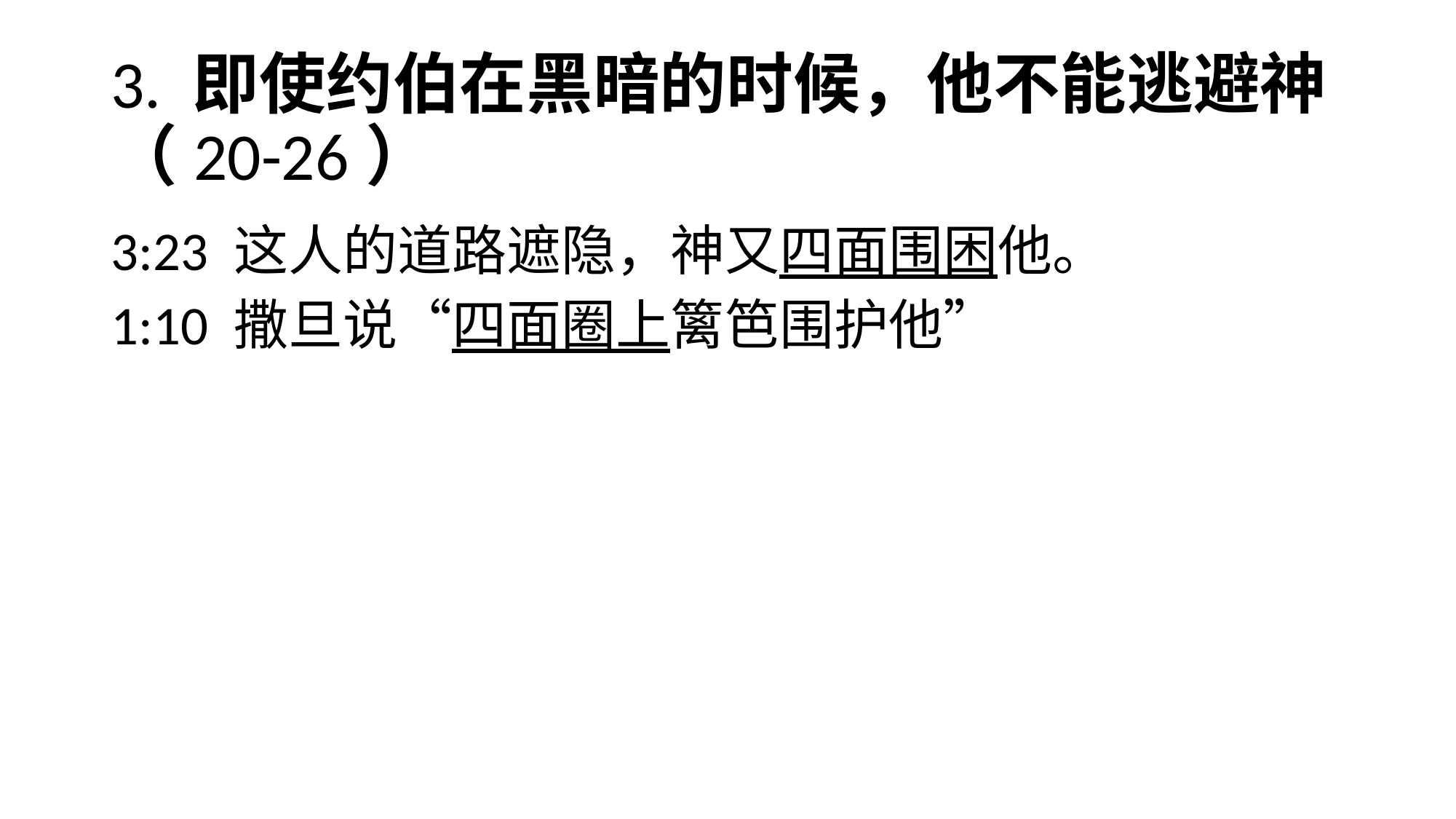

# 3. 即使约伯在黑暗的时候，他不能逃避神（20-26）
3:23 这人的道路遮隐，神又四面围困他。
1:10 撒旦说“四面圈上篱笆围护他”